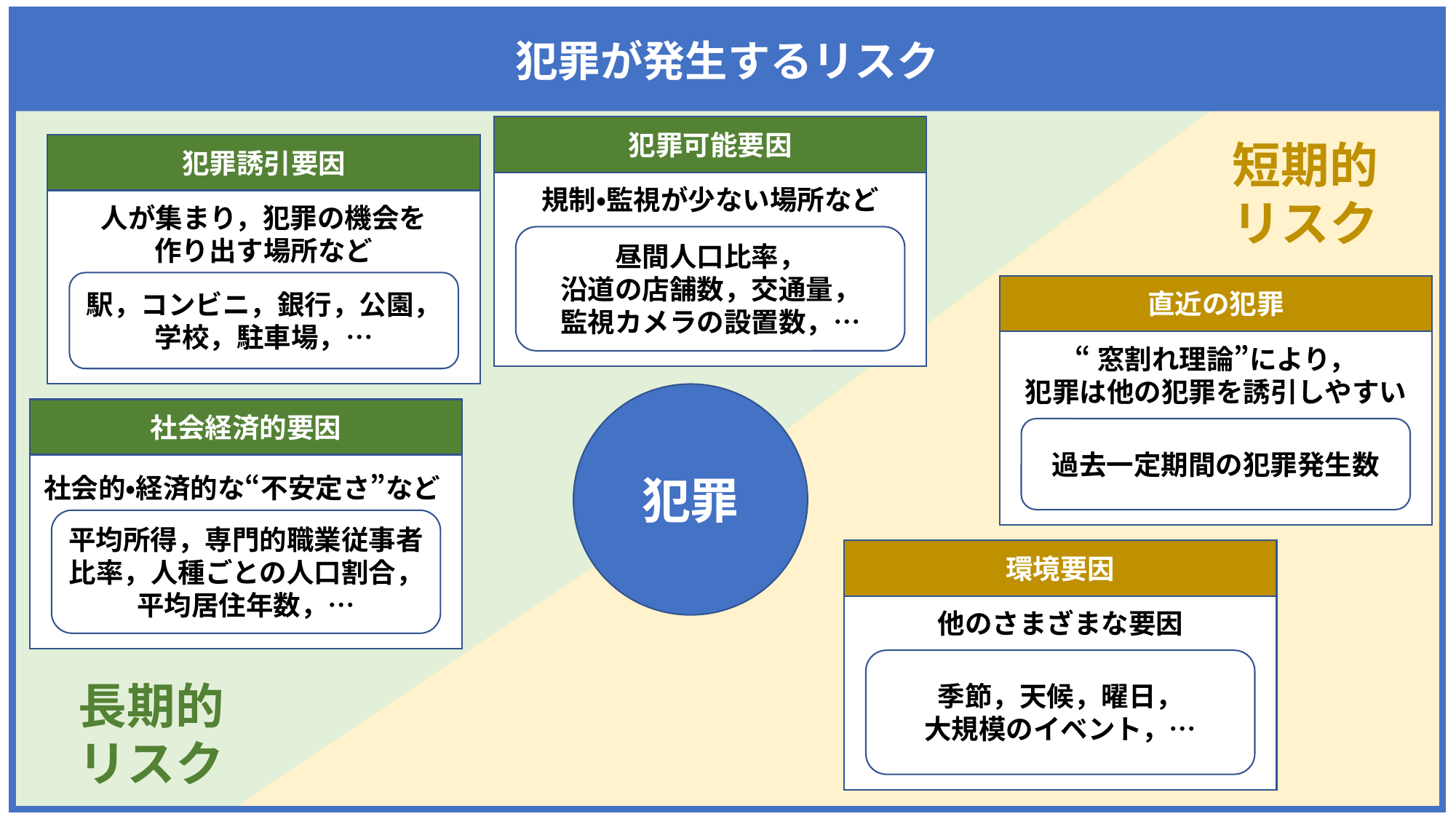

犯罪が発生するリスク

犯罪可能要因
短期的
リスク
犯罪誘引要因

規制・監視が少ない場所など

人が集まり，犯罪の機会を
作り出す場所など
昼間人口比率，
沿道の店舗数，交通量，
監視カメラの設置数，…
駅，コンビニ，銀行，公園，学校，駐車場，…
直近の犯罪

“窓割れ理論”により，
犯罪は他の犯罪を誘引しやすい
犯罪
社会経済的要因
過去一定期間の犯罪発生数

社会的・経済的な“不安定さ”など
平均所得，専門的職業従事者比率，人種ごとの人口割合，平均居住年数，…
環境要因

他のさまざまな要因
季節，天候，曜日，
大規模のイベント，…
長期的
リスク